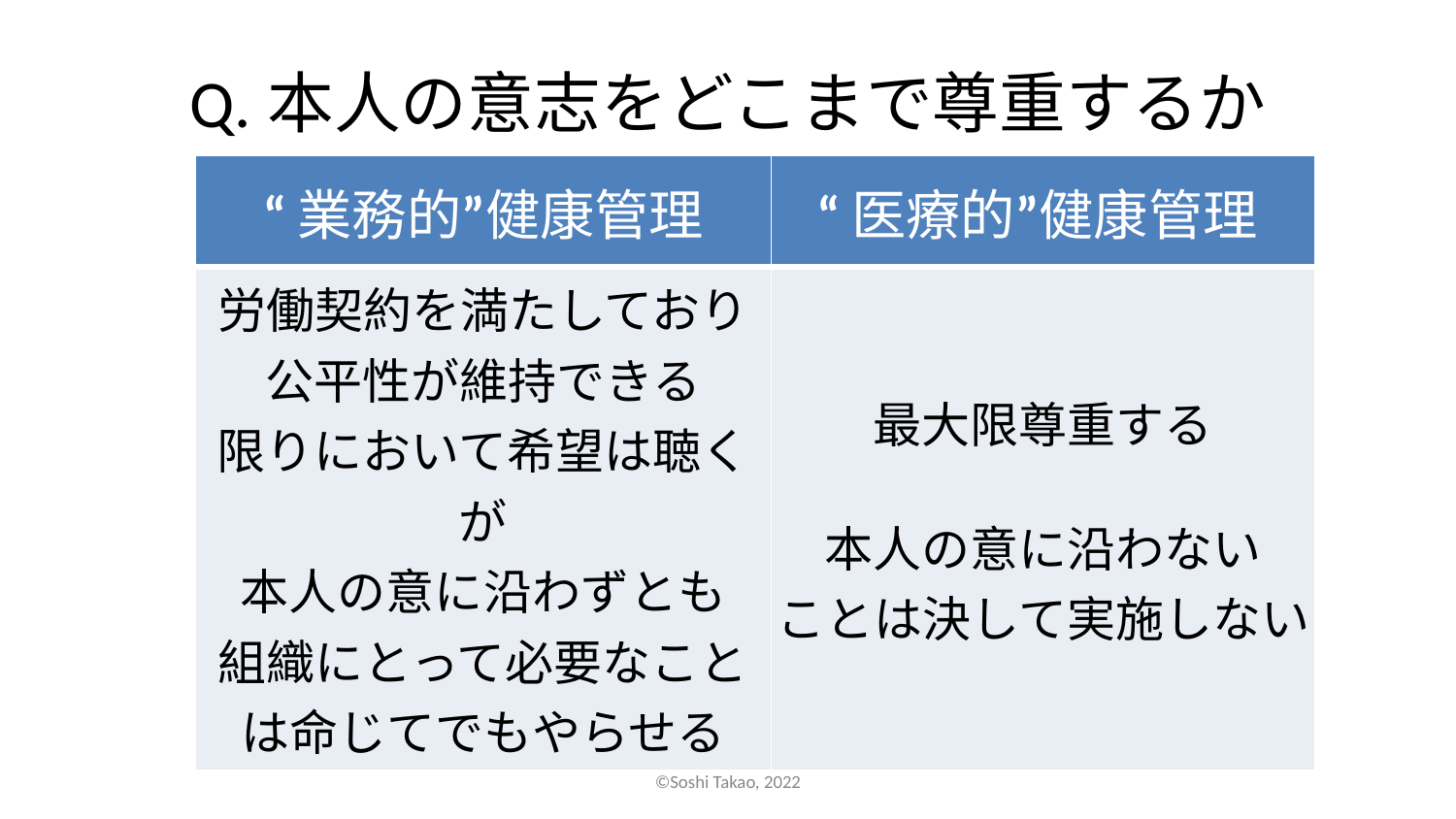

# Q.本人の意志をどこまで尊重するか
| “業務的”健康管理 | “医療的”健康管理 |
| --- | --- |
| 労働契約を満たしており公平性が維持できる 限りにおいて希望は聴く が 本人の意に沿わずとも 組織にとって必要なことは命じてでもやらせる | 最大限尊重する 本人の意に沿わない ことは決して実施しない |
©Soshi Takao, 2022